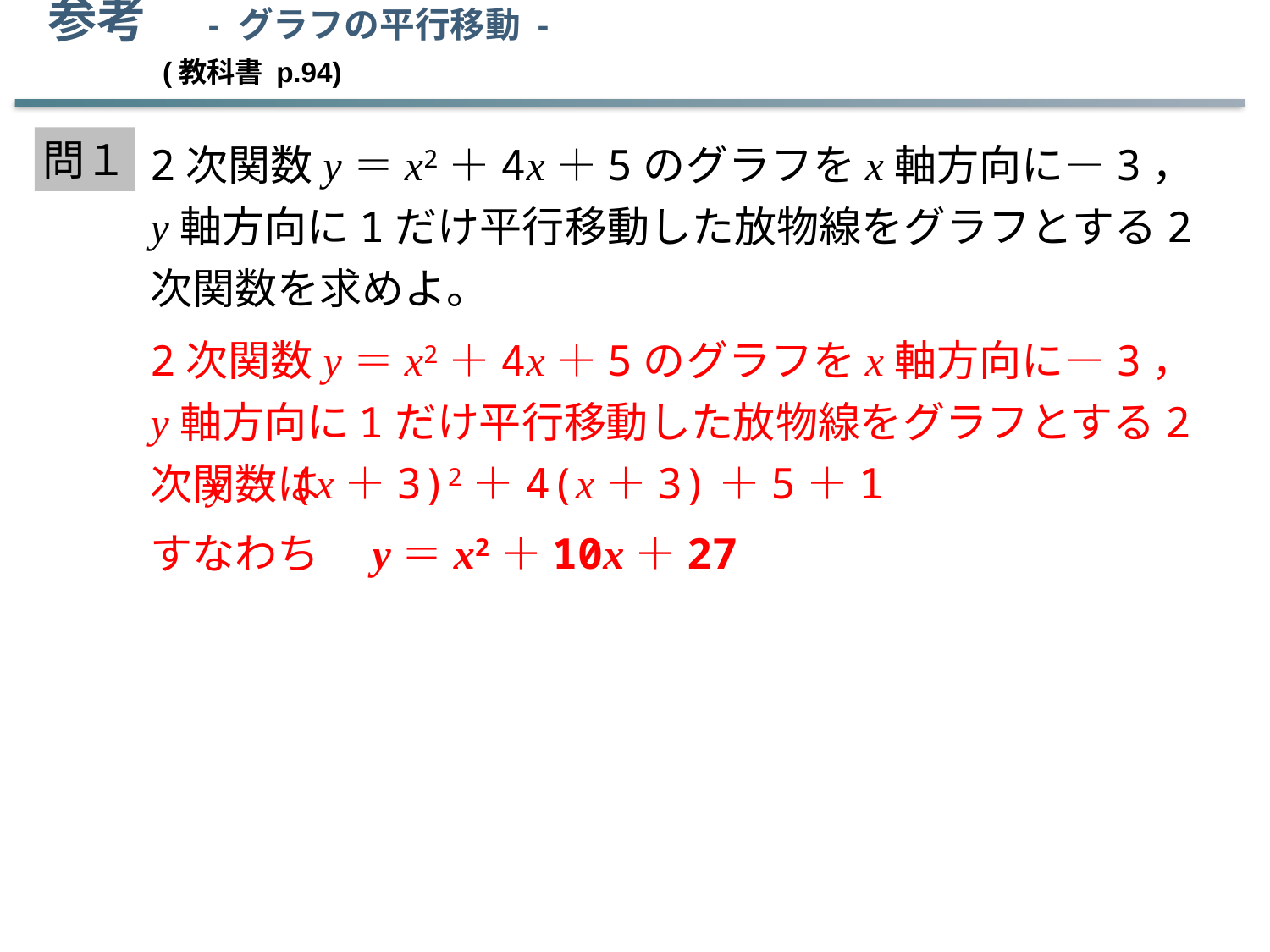

参考　- グラフの平行移動 -　　　　　　　　　　　　　　　　　　　　　　(教科書 p.94)
2次関数y＝x2＋4x＋5のグラフをx軸方向に－3，y軸方向に1だけ平行移動した放物線をグラフとする2次関数を求めよ。
問１

2次関数y＝x2＋4x＋5のグラフをx軸方向に－3，y軸方向に1だけ平行移動した放物線をグラフとする2次関数は
y＝(x＋3)2＋4(x＋3)＋5＋1
すなわち　y＝x2＋10x＋27